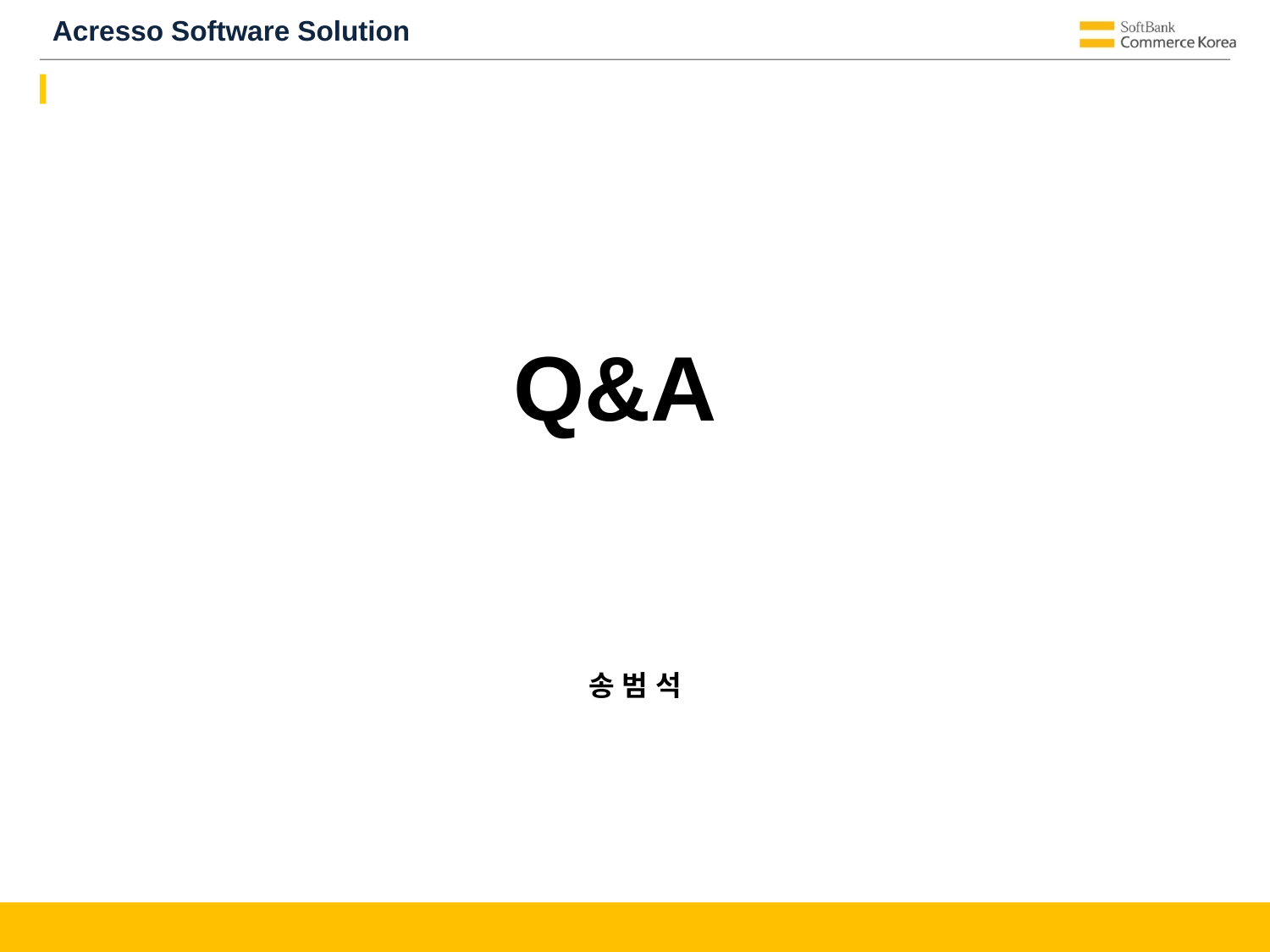

# Acresso Software Solution
Q&A
송 범 석